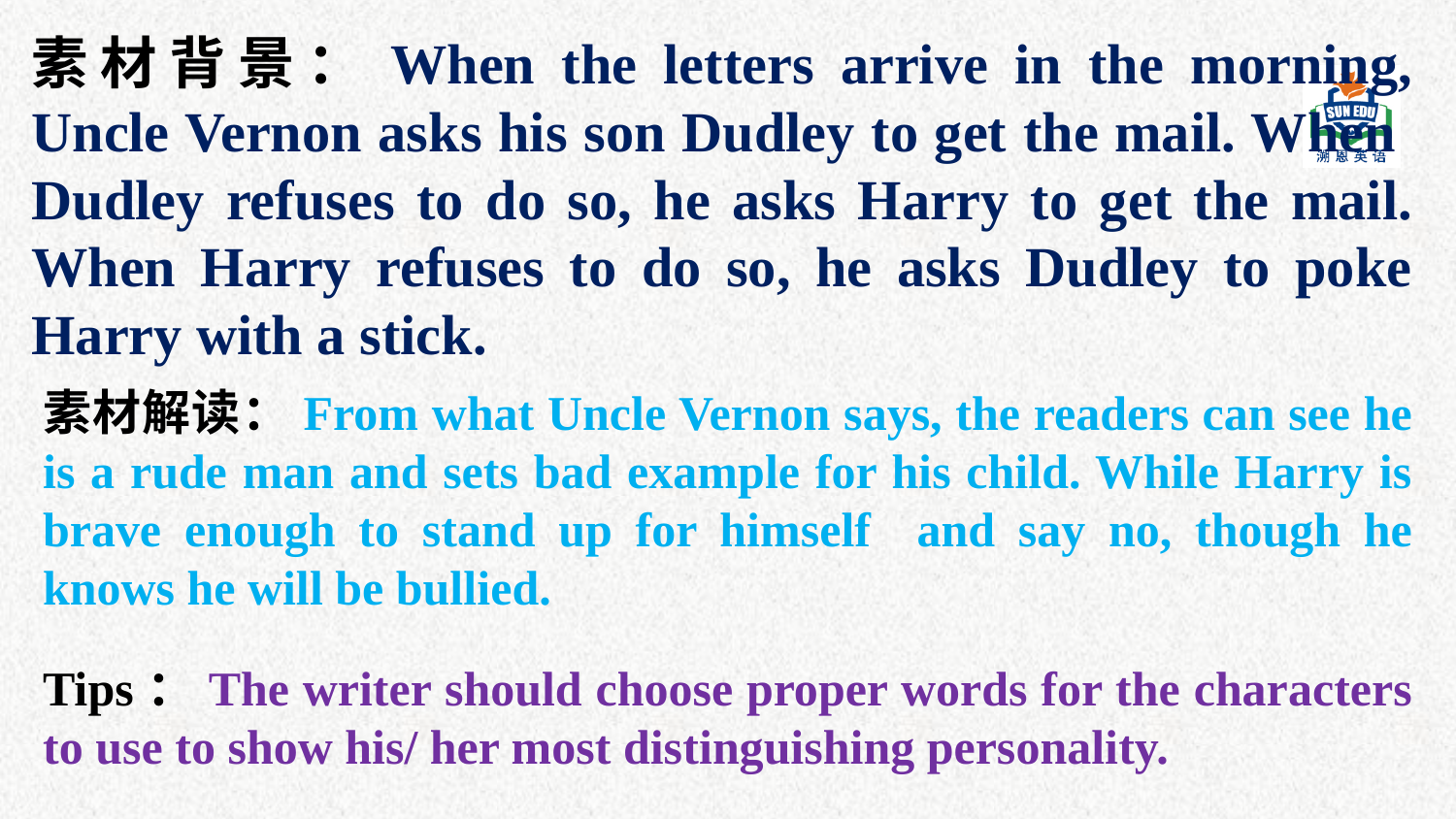

素材背景：When the letters arrive in the morning, Uncle Vernon asks his son Dudley to get the mail. When  Dudley refuses to do so, he asks Harry to get the mail. When Harry refuses to do so, he asks Dudley to poke Harry with a stick.
素材解读：From what Uncle Vernon says, the readers can see he is a rude man and sets bad example for his child. While Harry is brave enough to stand up for himself  and say no, though he knows he will be bullied.
Tips：The writer should choose proper words for the characters to use to show his/ her most distinguishing personality.